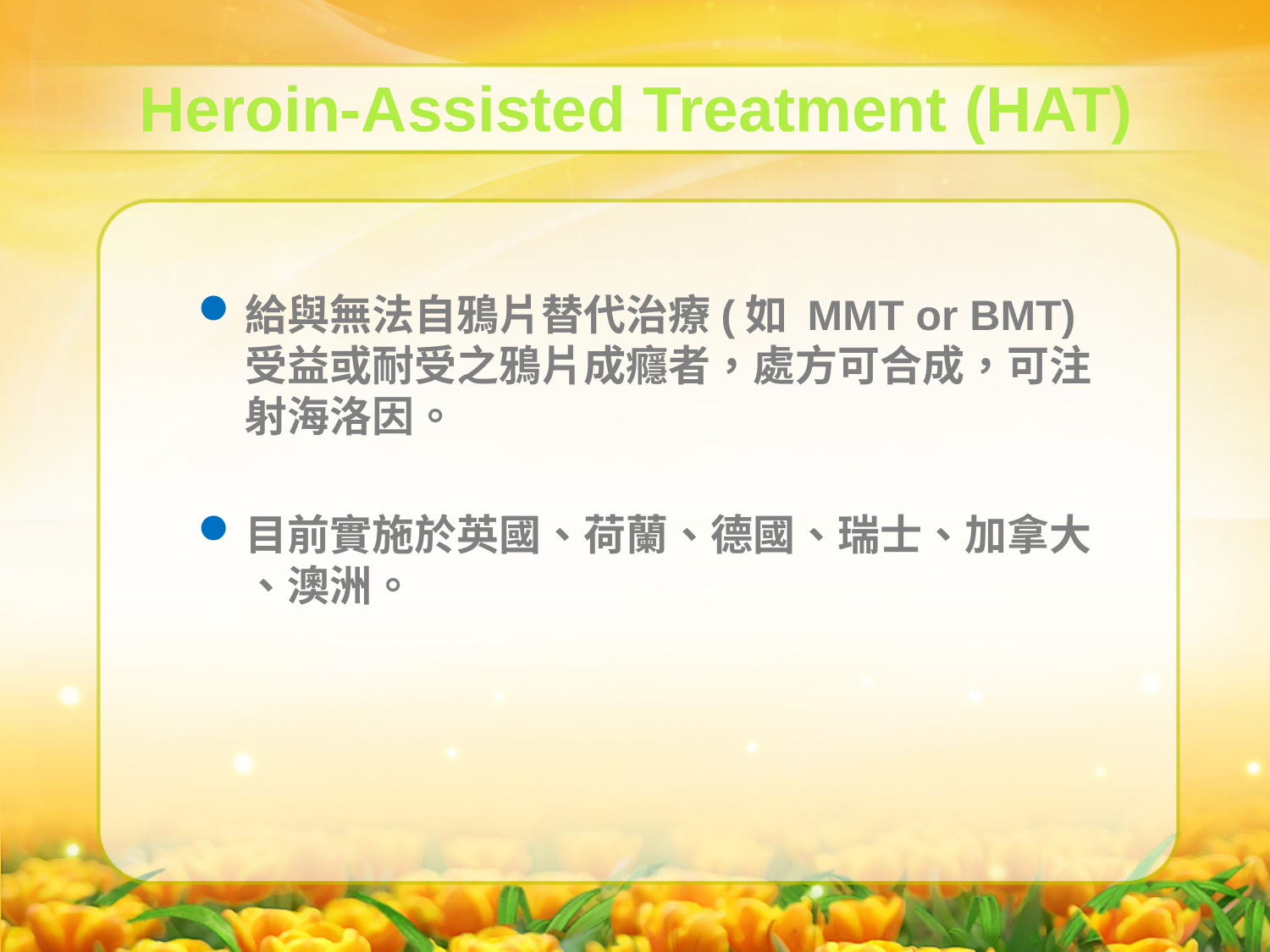

Heroin-Assisted Treatment (HAT)
給與無法自鴉片替代治療(如 MMT or BMT) 受益或耐受之鴉片成癮者，處方可合成，可注射海洛因。

目前實施於英國、荷蘭、德國、瑞士、加拿大 、澳洲。